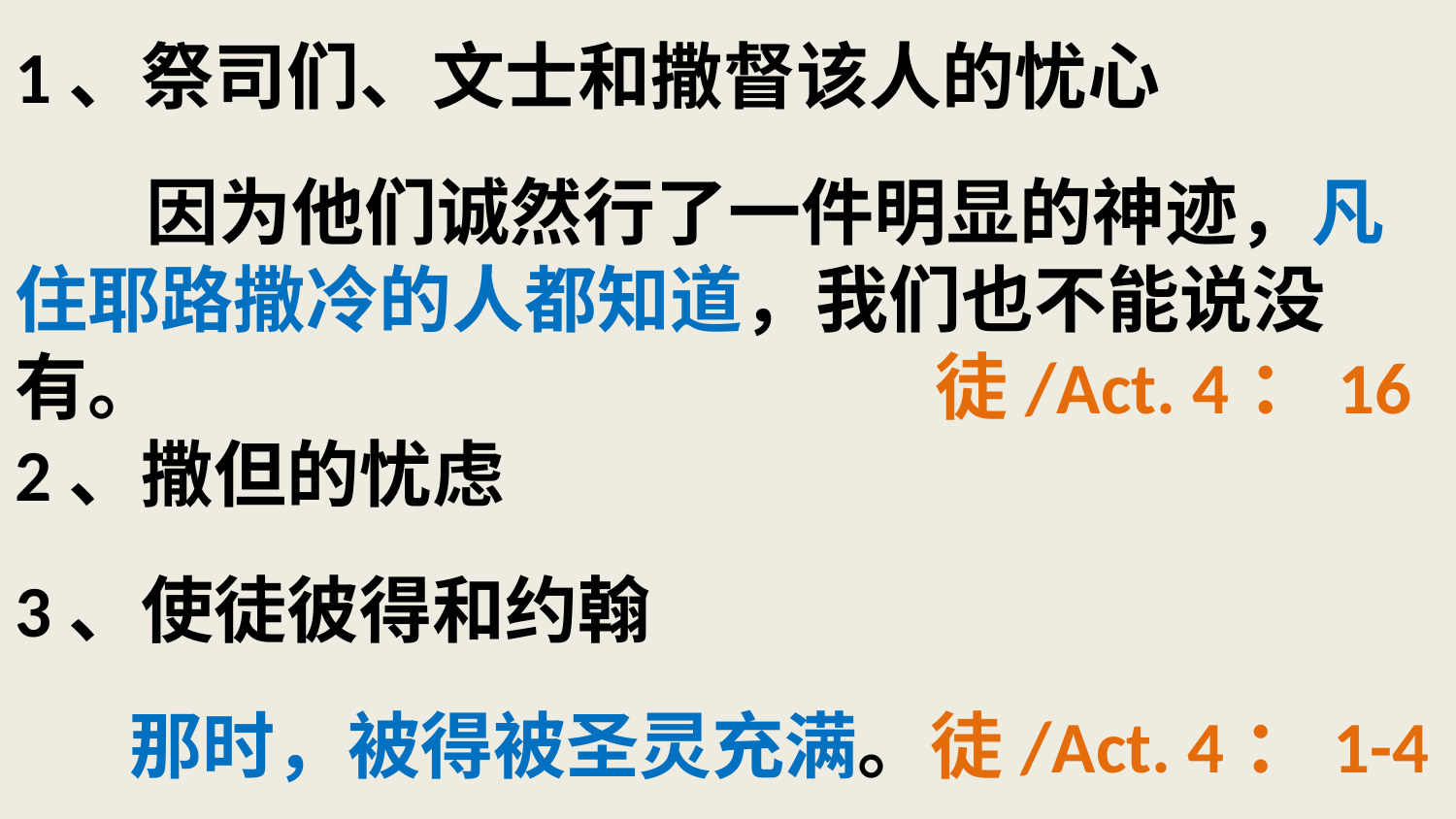

# 1、祭司们、文士和撒督该人的忧心 因为他们诚然行了一件明显的神迹，凡住耶路撒冷的人都知道，我们也不能说没有。                                               徒/Act. 4：16 2、撒但的忧虑 3、使徒彼得和约翰 那时，被得被圣灵充满。徒/Act. 4：1-4